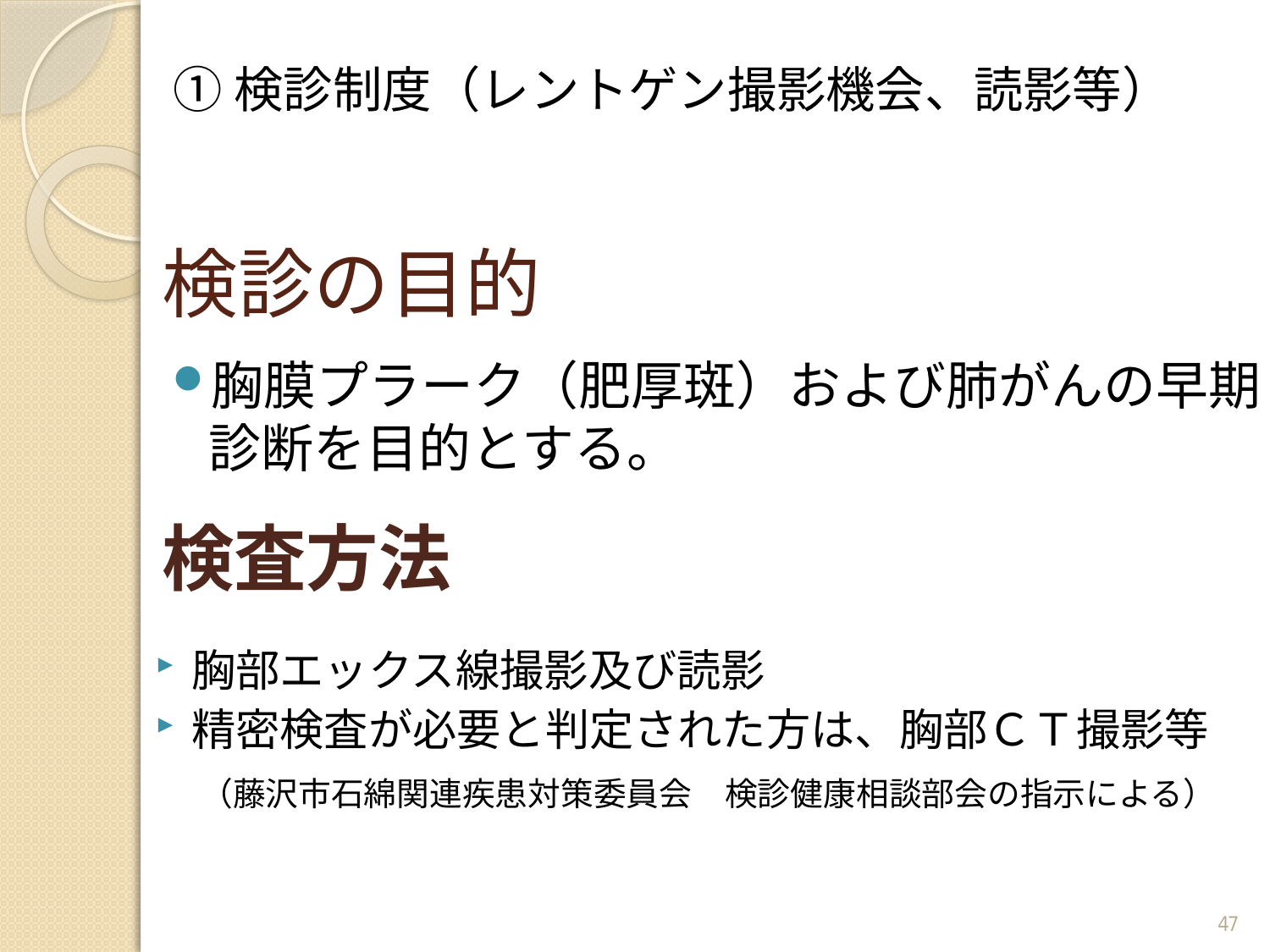

①検診制度（レントゲン撮影機会、読影等）
# 検診の目的
胸膜プラーク（肥厚斑）および肺がんの早期診断を目的とする。
検査方法
胸部エックス線撮影及び読影
精密検査が必要と判定された方は、胸部ＣＴ撮影等
　（藤沢市石綿関連疾患対策委員会　検診健康相談部会の指示による）

47